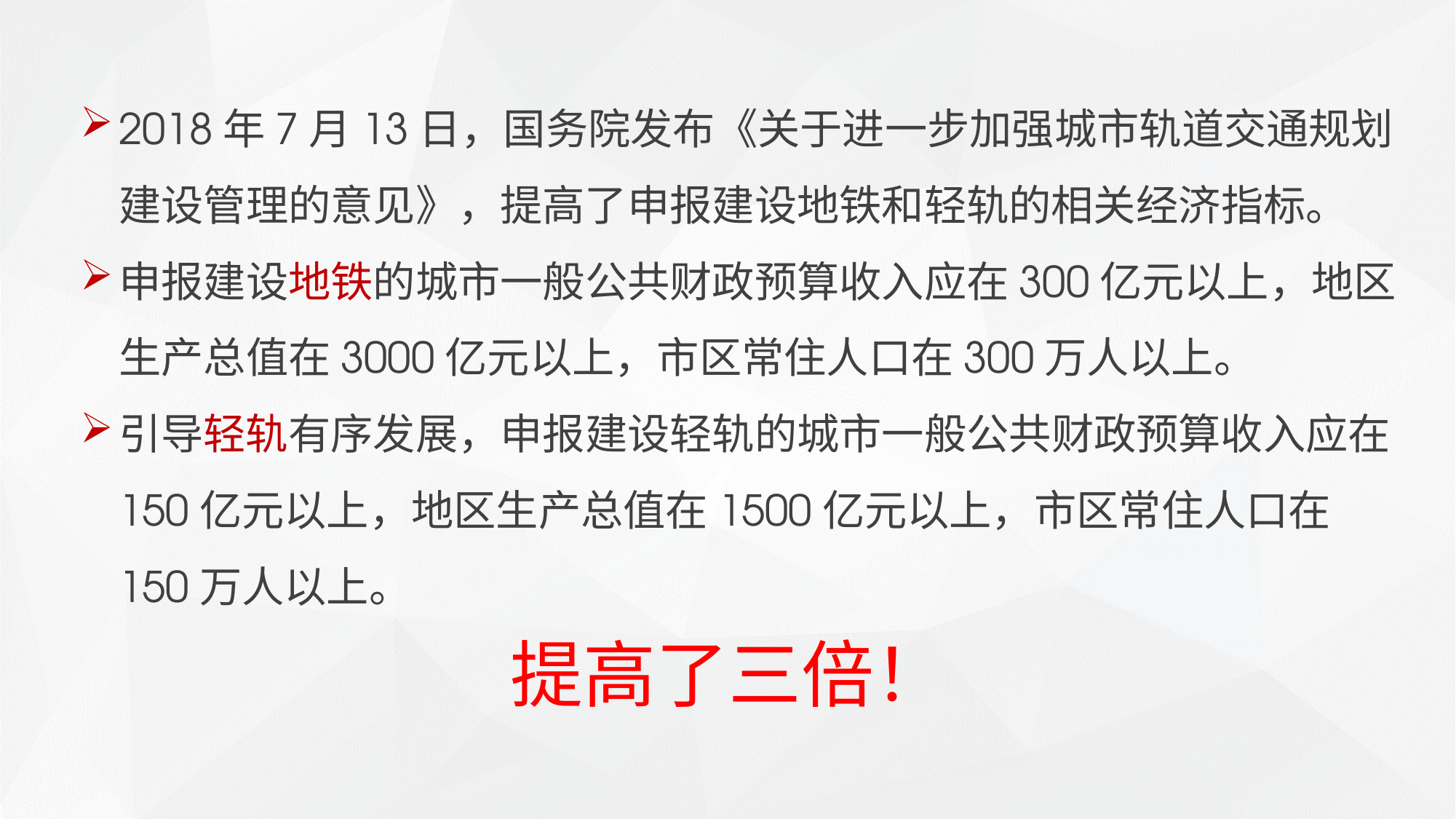

2018年7月13日，国务院发布《关于进一步加强城市轨道交通规划建设管理的意见》，提高了申报建设地铁和轻轨的相关经济指标。
申报建设地铁的城市一般公共财政预算收入应在300亿元以上，地区生产总值在3000亿元以上，市区常住人口在300万人以上。
引导轻轨有序发展，申报建设轻轨的城市一般公共财政预算收入应在150亿元以上，地区生产总值在1500亿元以上，市区常住人口在150万人以上。
                          提高了三倍！